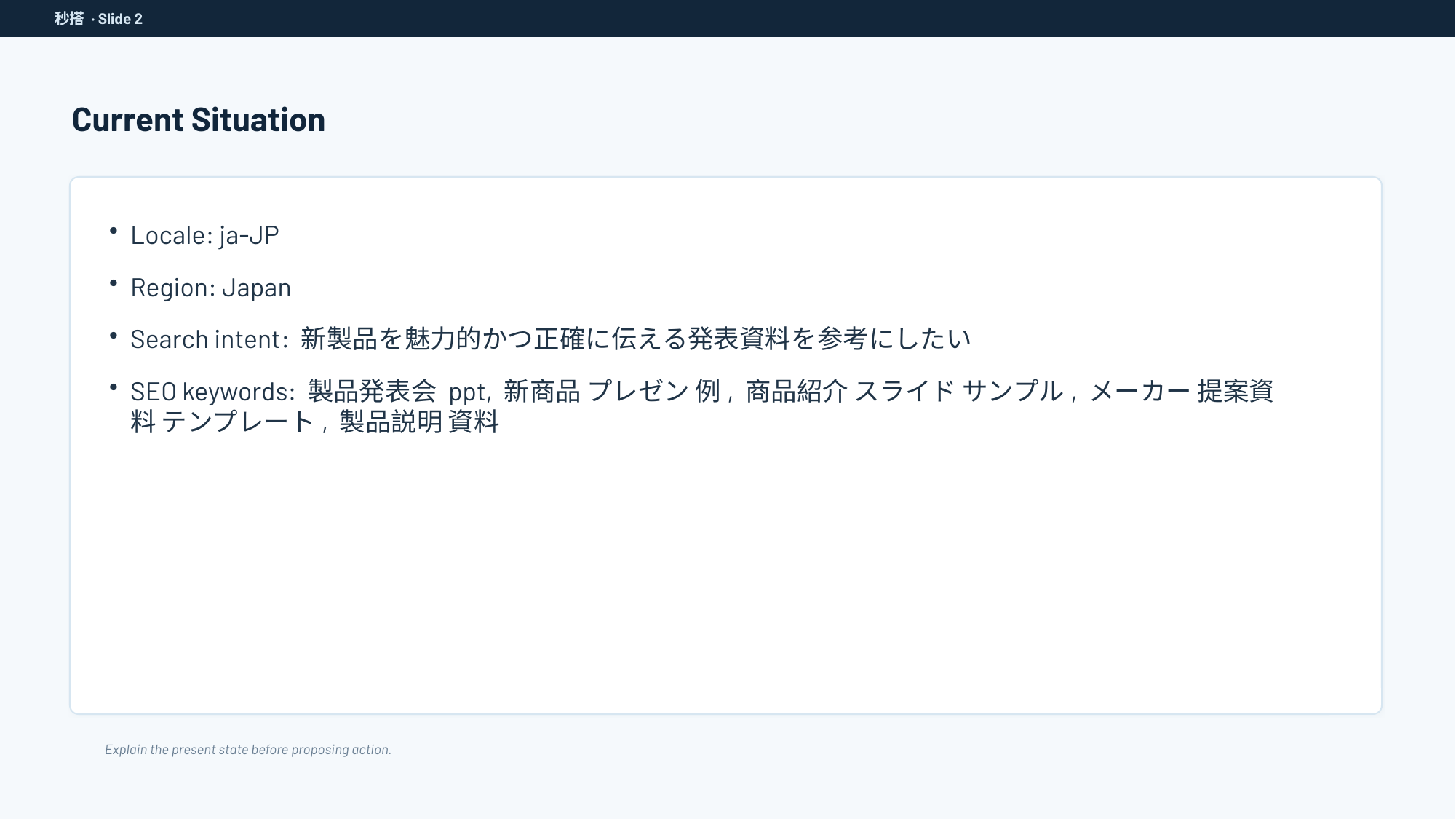

秒搭 · Slide 2
Current Situation

Locale: ja-JP
Region: Japan
Search intent: 新製品を魅力的かつ正確に伝える発表資料を参考にしたい
SEO keywords: 製品発表会 ppt, 新商品 プレゼン 例, 商品紹介 スライド サンプル, メーカー 提案資料 テンプレート, 製品説明 資料
Explain the present state before proposing action.